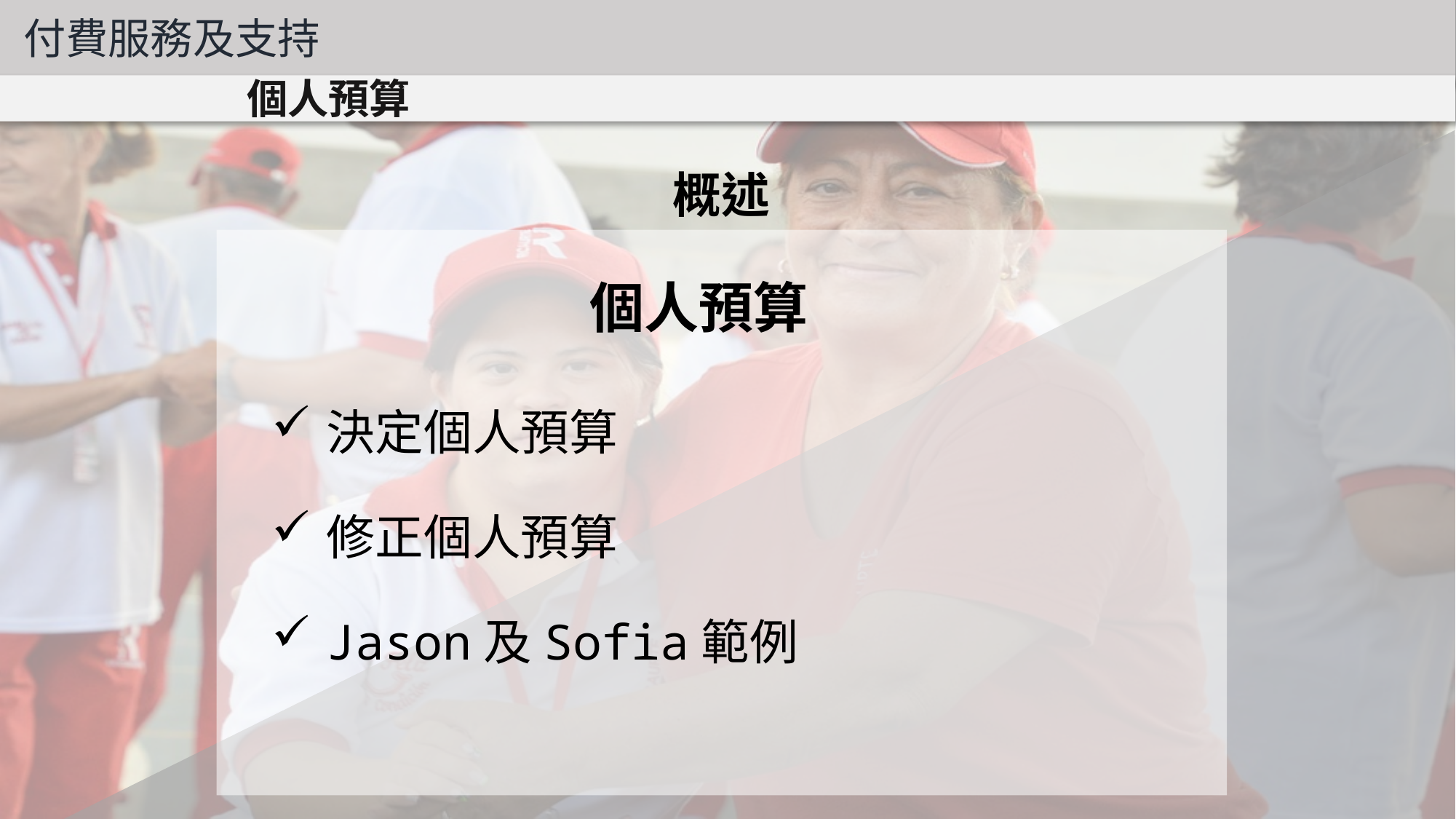

付費服務及支持
個人預算
概述

個人預算
決定個人預算

修正個人預算

Jason及Sofia範例